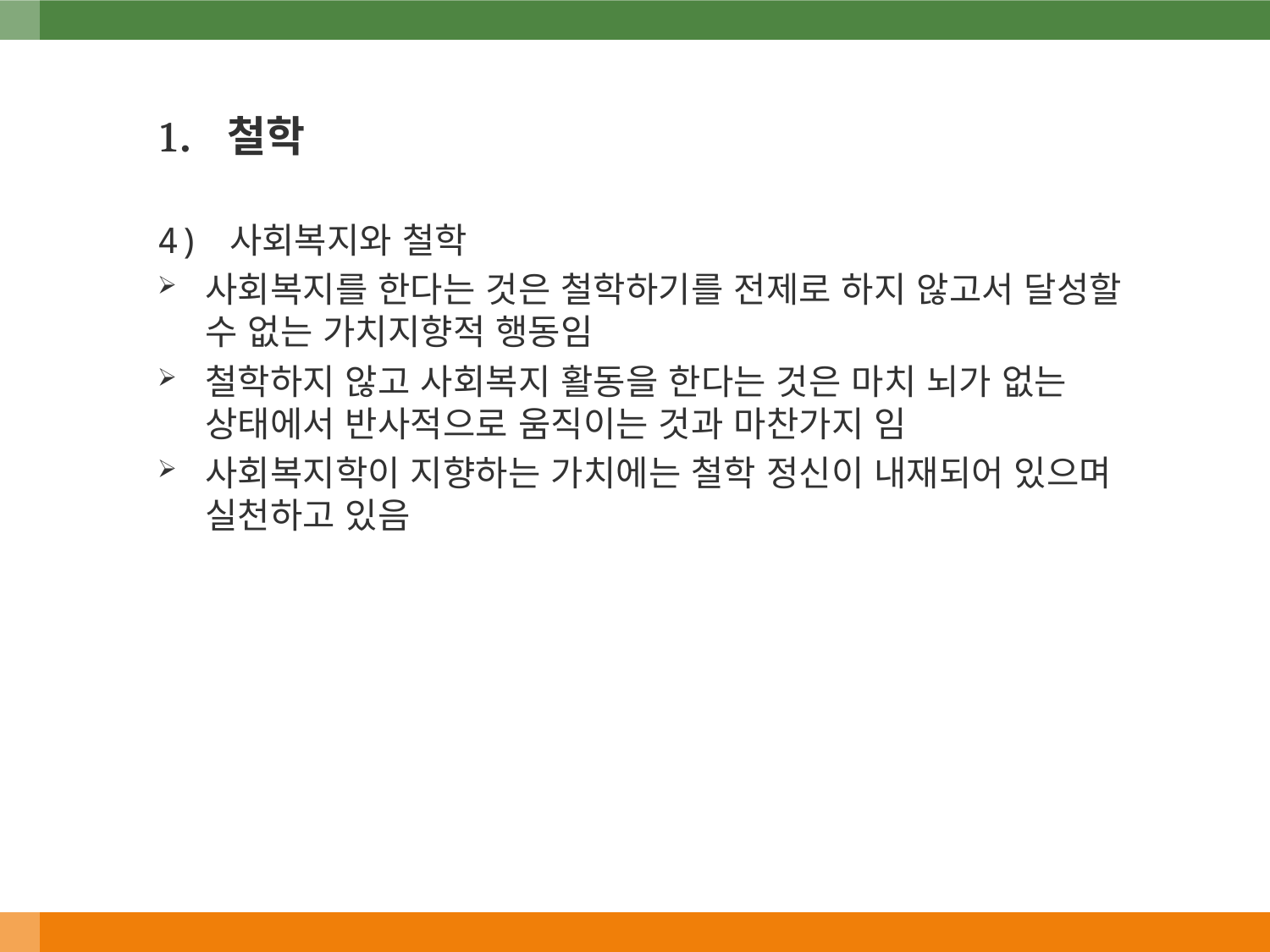

1.  철학

4) 사회복지와 철학
사회복지를 한다는 것은 철학하기를 전제로 하지 않고서 달성할 수 없는 가치지향적 행동임
철학하지 않고 사회복지 활동을 한다는 것은 마치 뇌가 없는 상태에서 반사적으로 움직이는 것과 마찬가지 임
사회복지학이 지향하는 가치에는 철학 정신이 내재되어 있으며 실천하고 있음